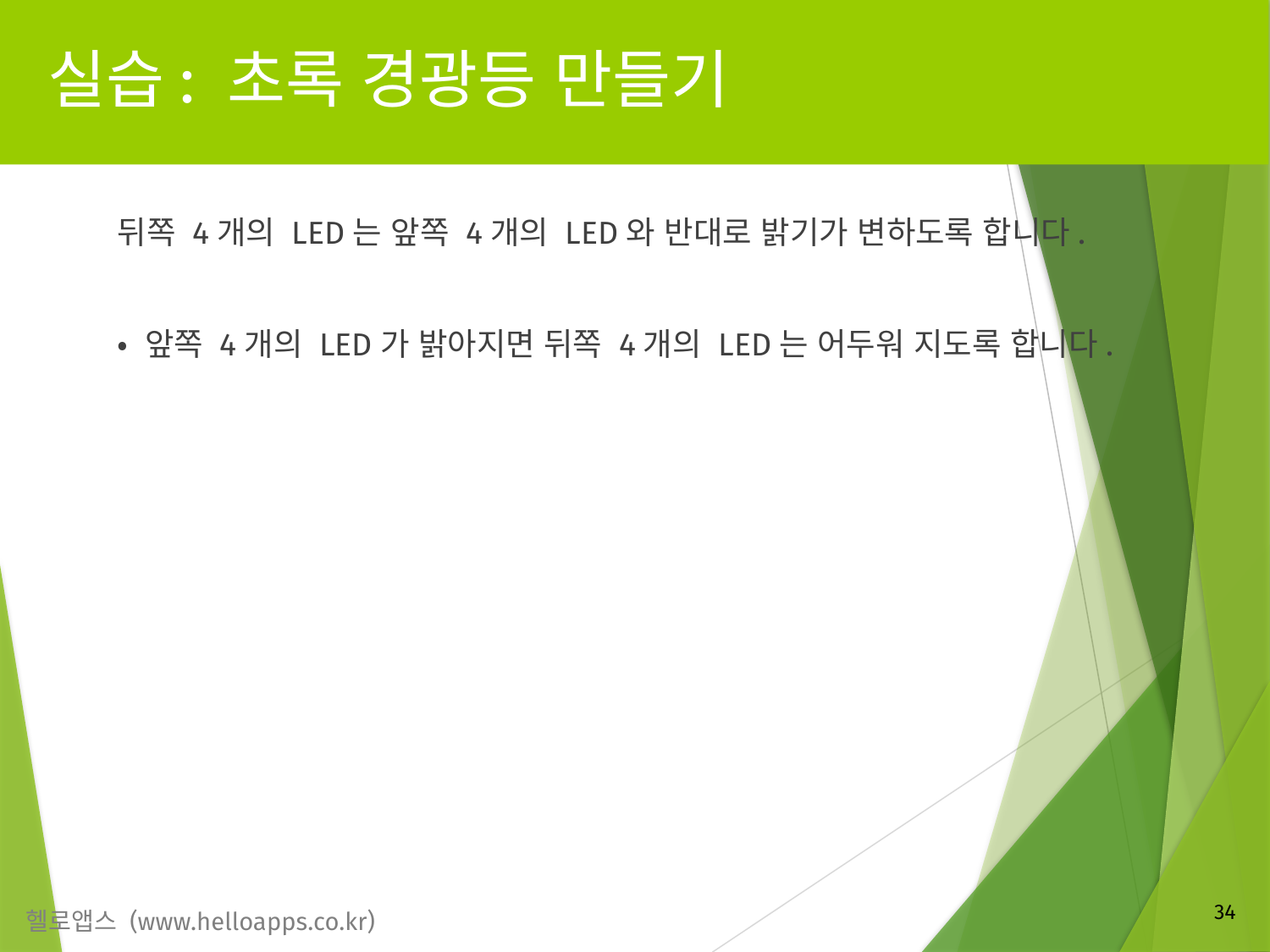

# 실습: 초록 경광등 만들기
뒤쪽 4개의 LED는 앞쪽 4개의 LED와 반대로 밝기가 변하도록 합니다.

• 앞쪽 4개의 LED가 밝아지면 뒤쪽 4개의 LED는 어두워 지도록 합니다.
34